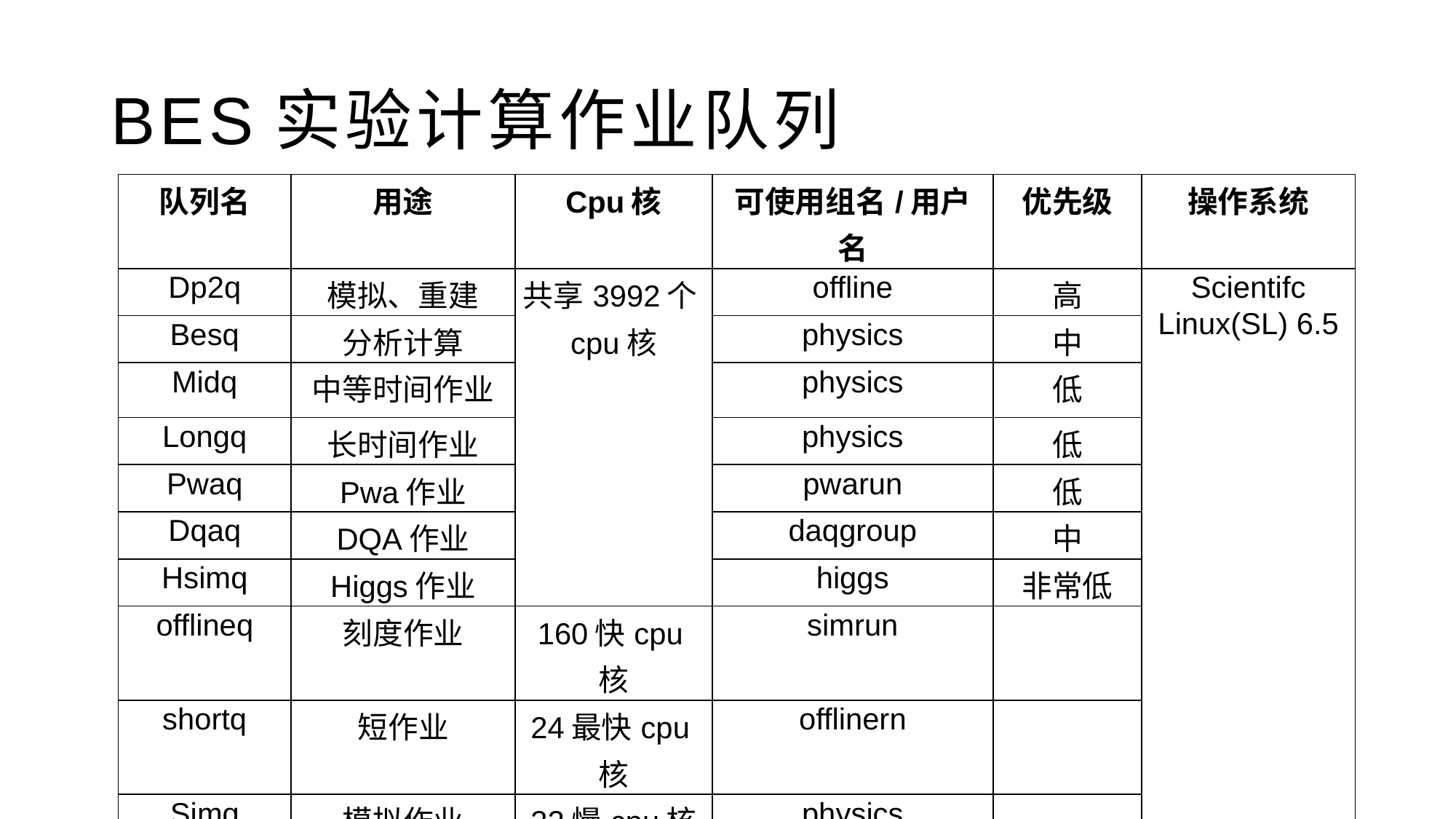

# BES实验计算作业队列
| 队列名 | 用途 | Cpu核 | 可使用组名/用户名 | 优先级 | 操作系统 |
| --- | --- | --- | --- | --- | --- |
| Dp2q | 模拟、重建 | 共享3992个cpu核 | offline | 高 | Scientifc Linux(SL) 6.5 |
| Besq | 分析计算 |  | physics | 中 |  |
| Midq | 中等时间作业 |  | physics | 低 |  |
| Longq | 长时间作业 |  | physics | 低 |  |
| Pwaq | Pwa作业 |  | pwarun | 低 |  |
| Dqaq | DQA作业 |  | daqgroup | 中 |  |
| Hsimq | Higgs作业 |  | higgs | 非常低 |  |
| offlineq | 刻度作业 | 160快cpu核 | simrun |  |  |
| shortq | 短作业 | 24最快cpu核 | offlinern |  |  |
| Simq | 模拟作业 | 32慢cpu核 | physics |  |  |
| besslowq | 慢作业 | 768慢cpu核 | physics |  |  |
| publicq | 公共队列 | 40慢cpu核 | 所有用户共享 |  |  |
| Gpuq | Gpu作业 | 50 gpu卡 | gpupwa |  | SL 6.5 |
| gpu2q | Gpu作业 | 184 gpu卡 | gpupwa |  | SL 6.5 |